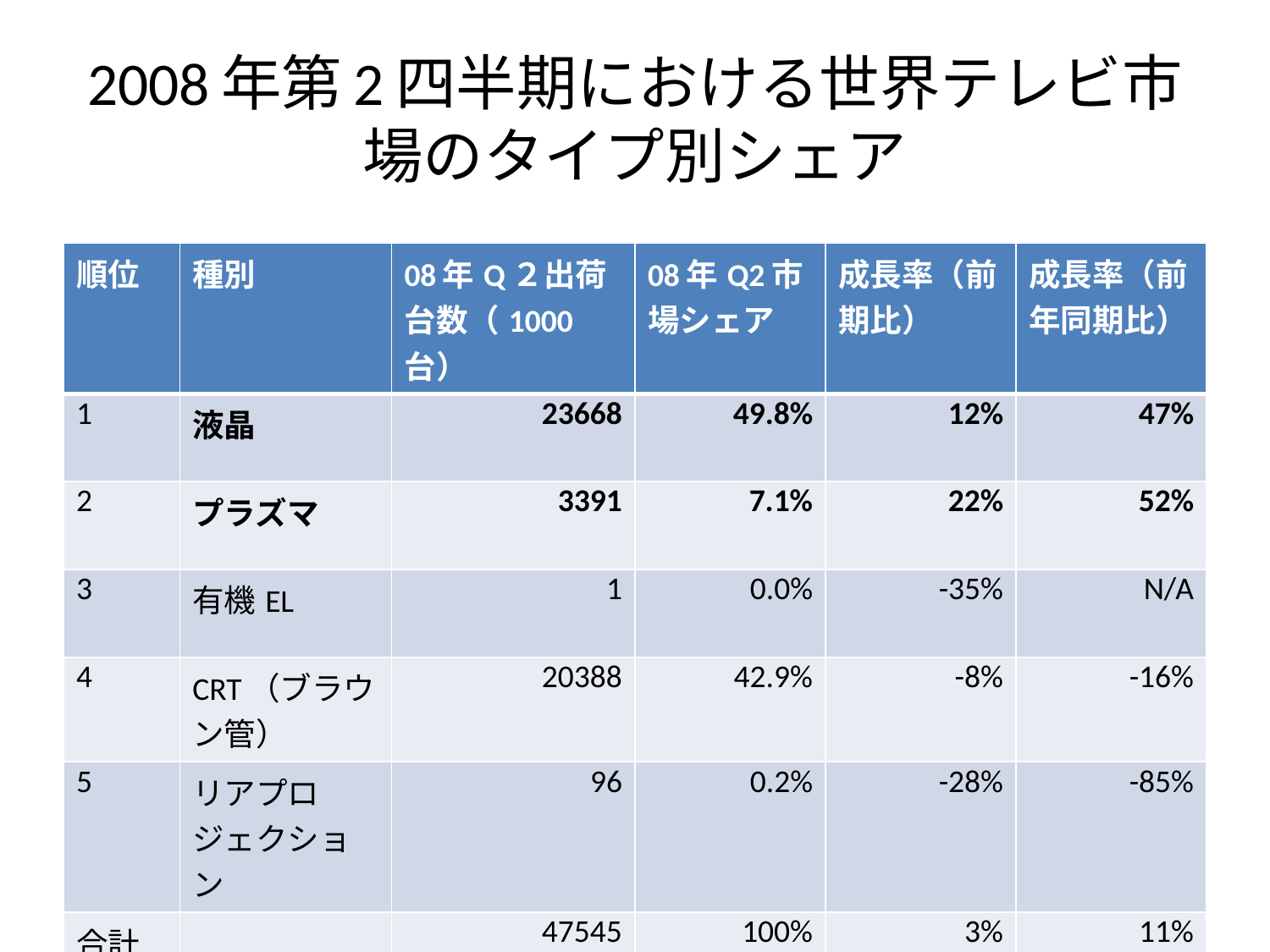

# 2008年第2四半期における世界テレビ市場のタイプ別シェア
| 順位 | 種別 | 08年Q２出荷台数（1000台） | 08年Q2市場シェア | 成長率（前期比） | 成長率（前年同期比） |
| --- | --- | --- | --- | --- | --- |
| 1 | 液晶 | 23668 | 49.8% | 12% | 47% |
| 2 | プラズマ | 3391 | 7.1% | 22% | 52% |
| 3 | 有機EL | 1 | 0.0% | -35% | N/A |
| 4 | CRT（ブラウン管） | 20388 | 42.9% | -8% | -16% |
| 5 | リアプロジェクション | 96 | 0.2% | -28% | -85% |
| 合計 |  | 47545 | 100% | 3% | 11% |